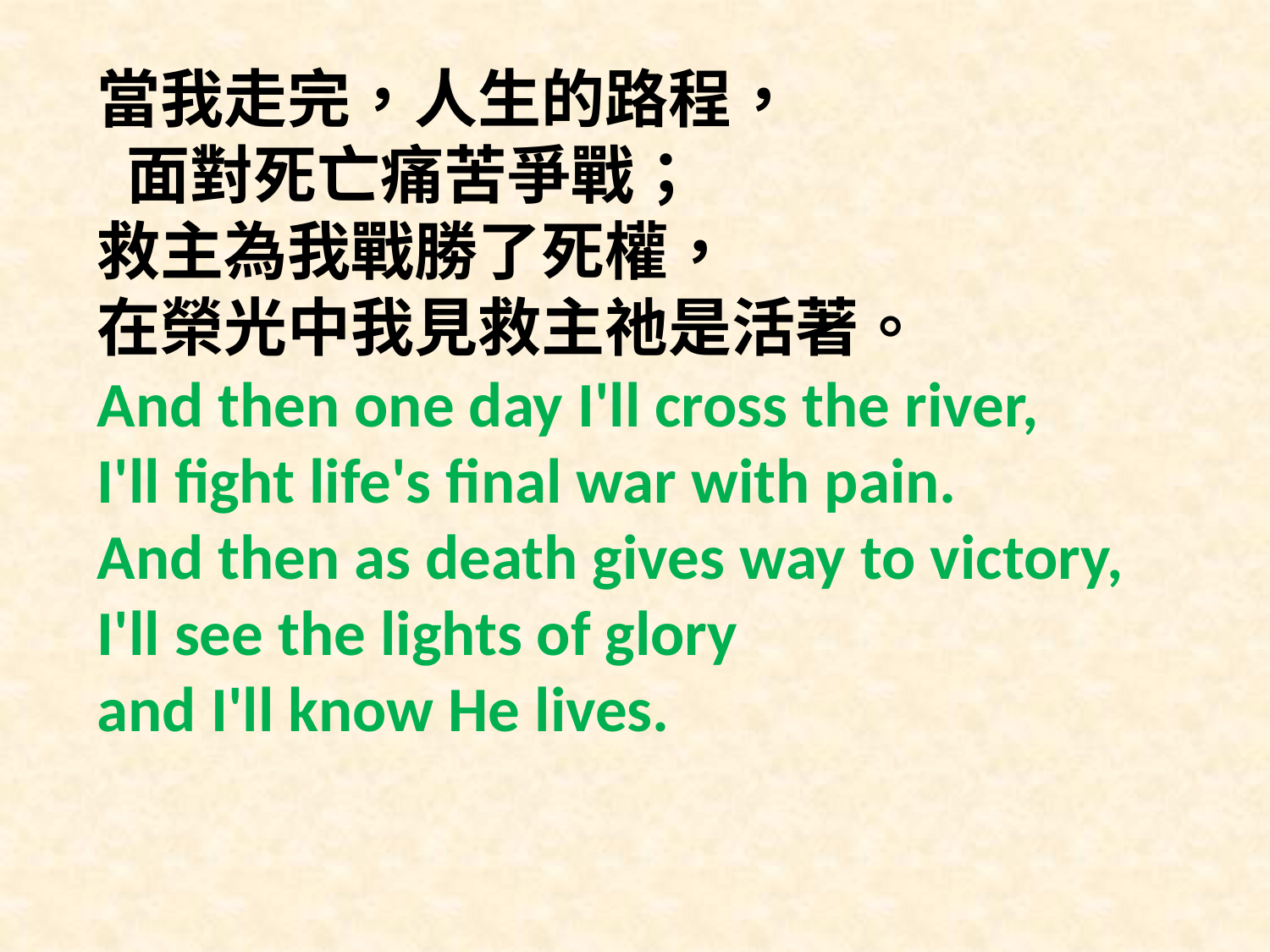

當我走完，人生的路程，
 面對死亡痛苦爭戰；
救主為我戰勝了死權，
在榮光中我見救主祂是活著。
And then one day I'll cross the river,
I'll fight life's final war with pain.
And then as death gives way to victory,
I'll see the lights of glory
and I'll know He lives.